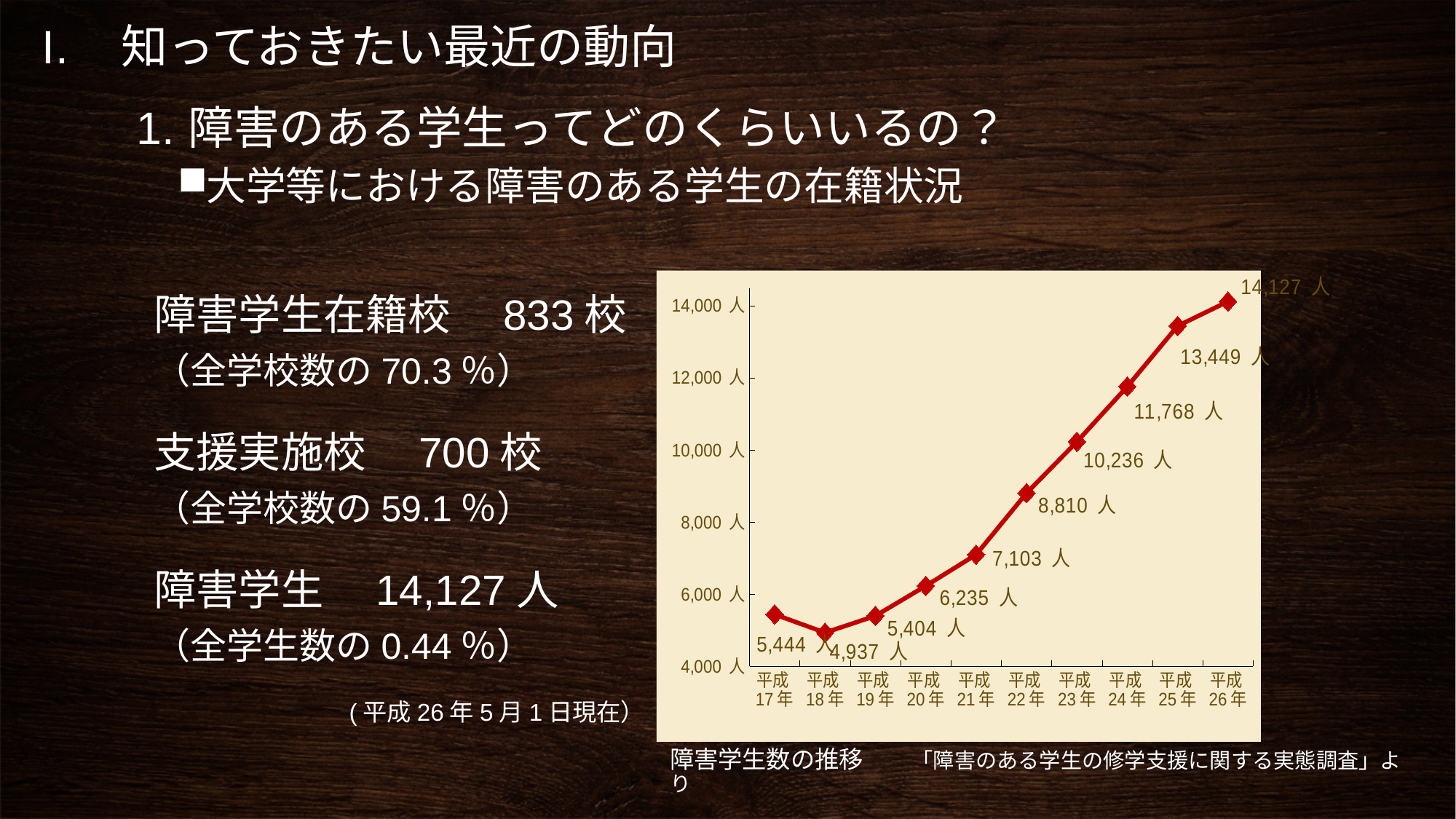

# 知っておきたい最近の動向
障害のある学生ってどのくらいいるの？
大学等における障害のある学生の在籍状況

### Chart

| Category |  |
|---|---|
| 平成17年 | 5444.0 |
| 平成18年 | 4937.0 |
| 平成19年 | 5404.0 |
| 平成20年 | 6235.0 |
| 平成21年 | 7103.0 |
| 平成22年 | 8810.0 |
| 平成23年 | 10236.0 |
| 平成24年 | 11768.0 |
| 平成25年 | 13449.0 |
| 平成26年 | 14127.0 |
障害学生在籍校　833校
（全学校数の70.3％）
支援実施校　700校
（全学校数の59.1％）
障害学生　14,127人
（全学生数の0.44％）
(平成26年5月1日現在）
障害学生数の推移　　「障害のある学生の修学支援に関する実態調査」より